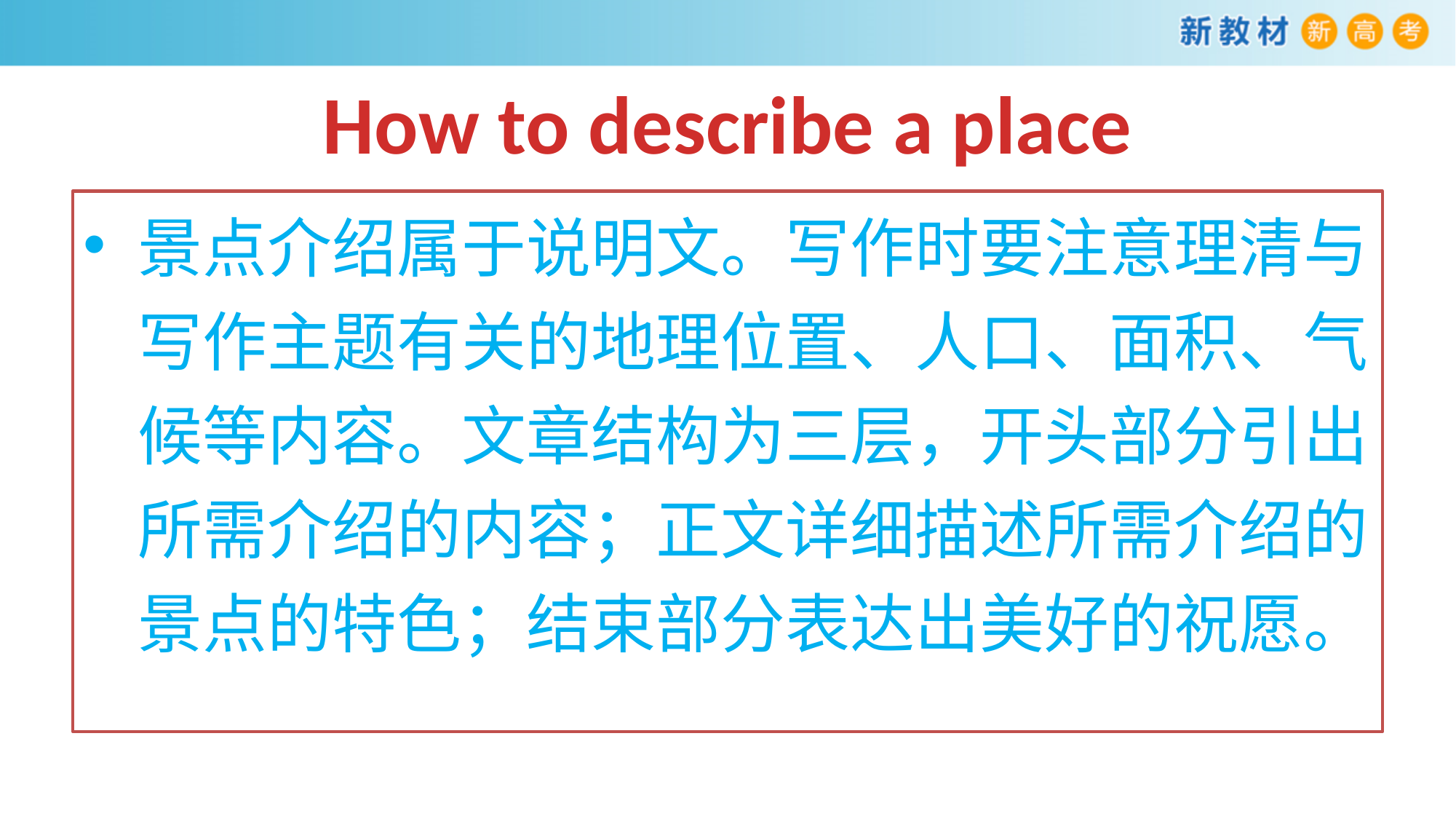

#
How to describe a place
景点介绍属于说明文。写作时要注意理清与写作主题有关的地理位置、人口、面积、气候等内容。文章结构为三层，开头部分引出所需介绍的内容；正文详细描述所需介绍的景点的特色；结束部分表达出美好的祝愿。